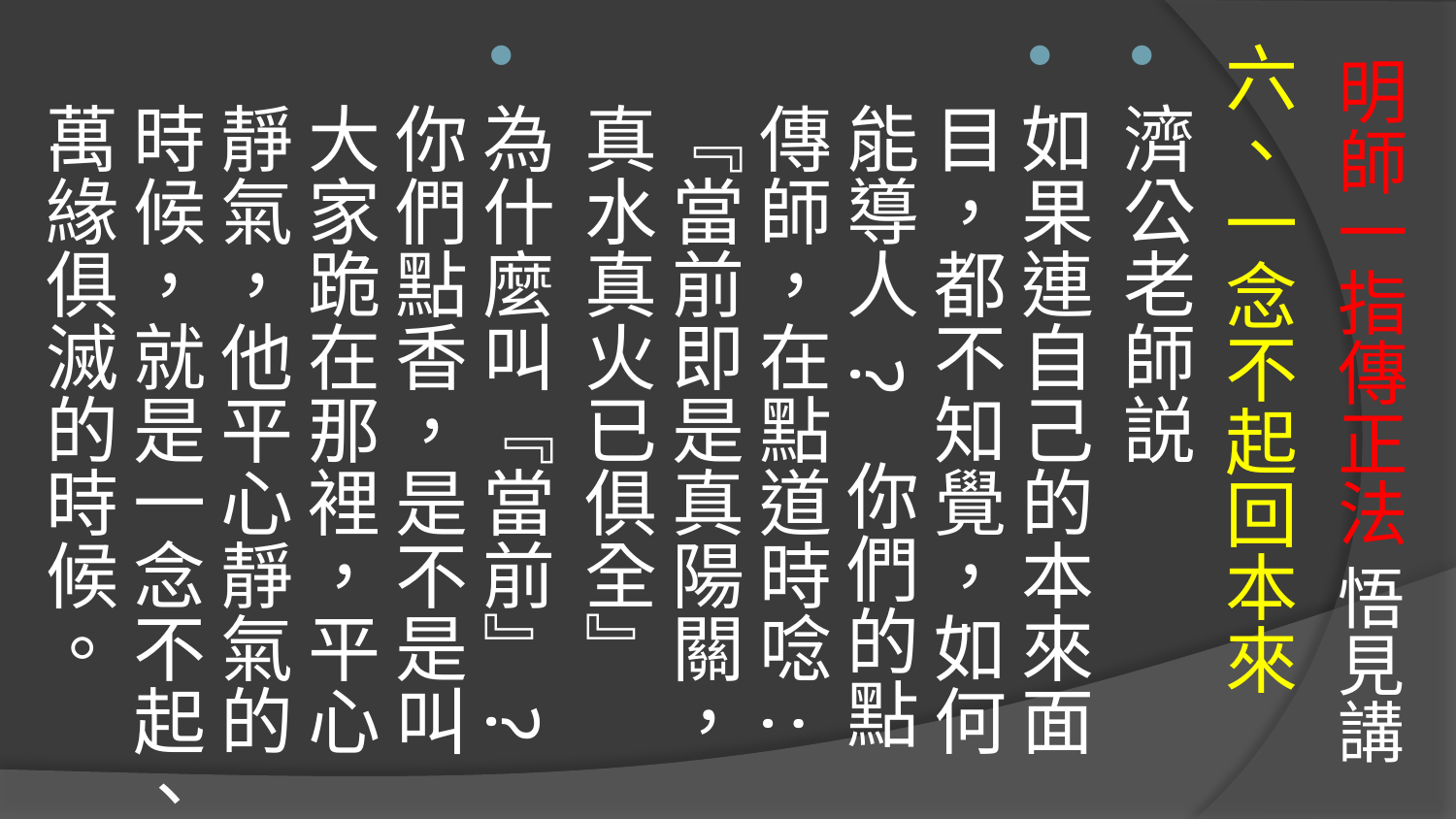

六、一念不起回本來
濟公老師説
如果連自己的本來面目，都不知覺，如何能導人 ? 你們的點傳師，在點道時唸:『當前即是真陽關，真水真火已俱全』
為什麼叫『當前』?你們點香，是不是叫大家跪在那裡，平心靜氣，他平心靜氣的時候，就是一念不起、萬緣俱滅的時候。
# 明師一指傳正法 悟見講